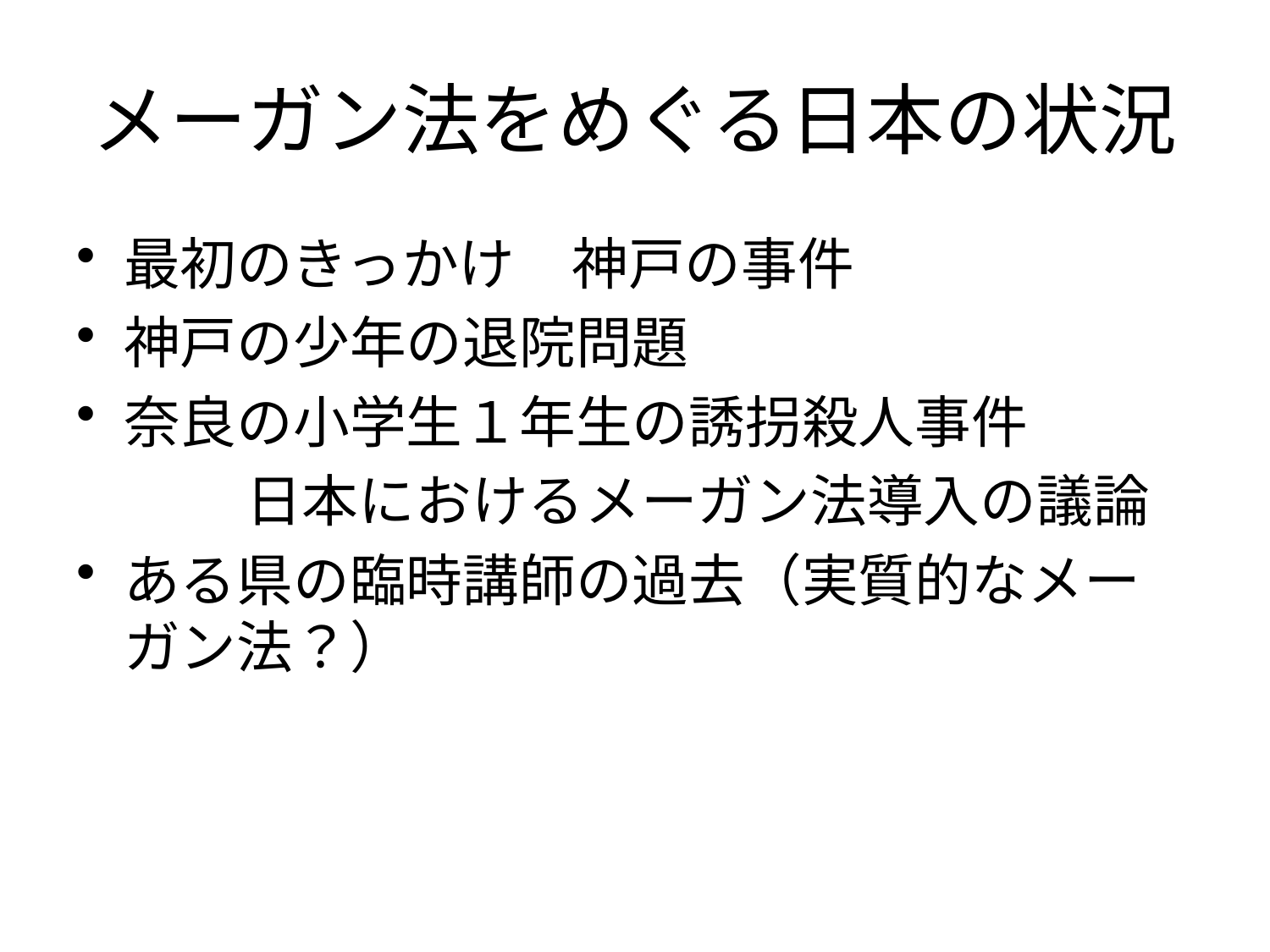

# メーガン法をめぐる日本の状況
最初のきっかけ　神戸の事件
神戸の少年の退院問題
奈良の小学生１年生の誘拐殺人事件
　　　日本におけるメーガン法導入の議論
ある県の臨時講師の過去（実質的なメーガン法？）